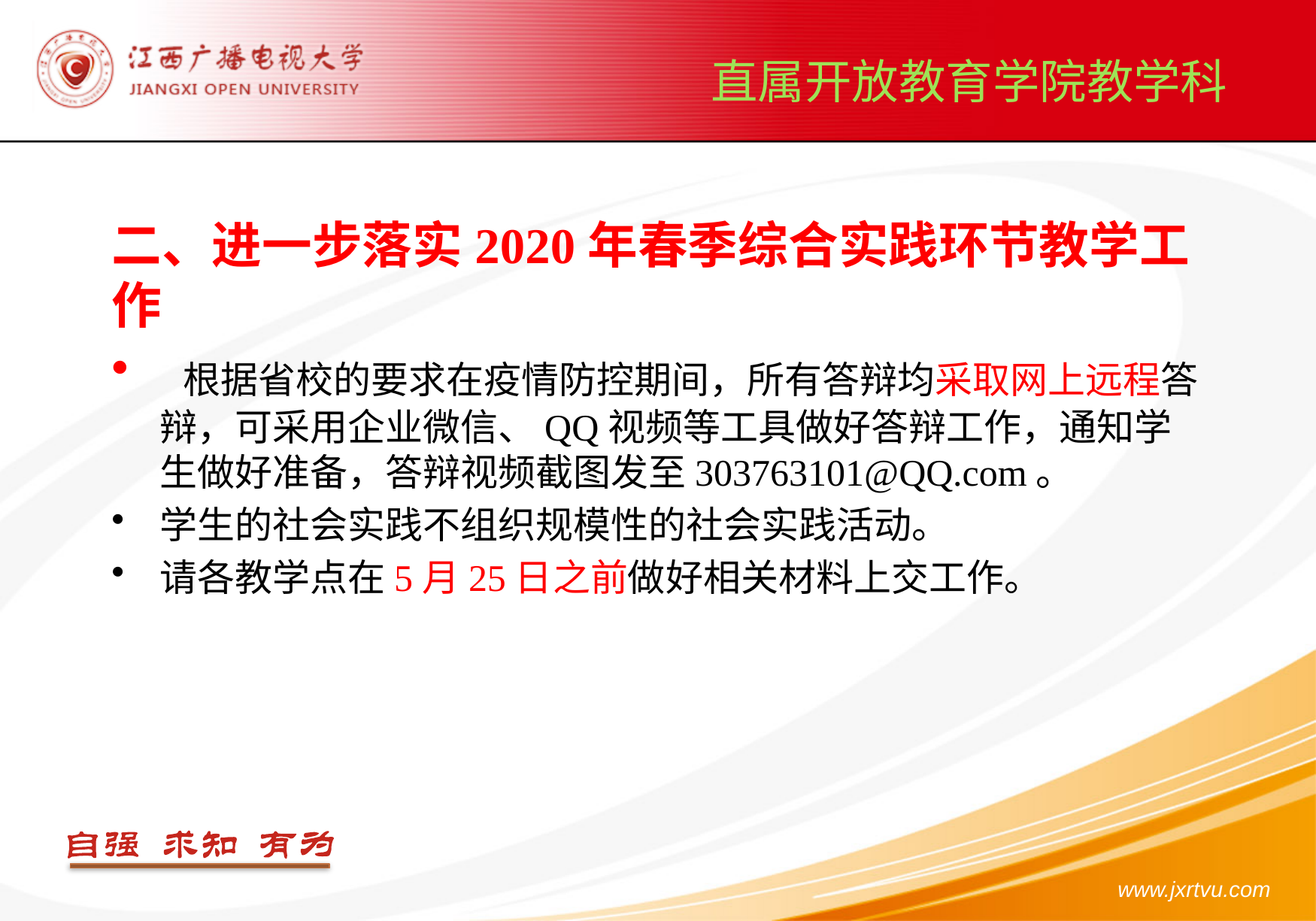

# 直属开放教育学院教学科
二、进一步落实2020年春季综合实践环节教学工作
 根据省校的要求在疫情防控期间，所有答辩均采取网上远程答辩，可采用企业微信、QQ视频等工具做好答辩工作，通知学生做好准备，答辩视频截图发至303763101@QQ.com。
学生的社会实践不组织规模性的社会实践活动。
请各教学点在5月25日之前做好相关材料上交工作。